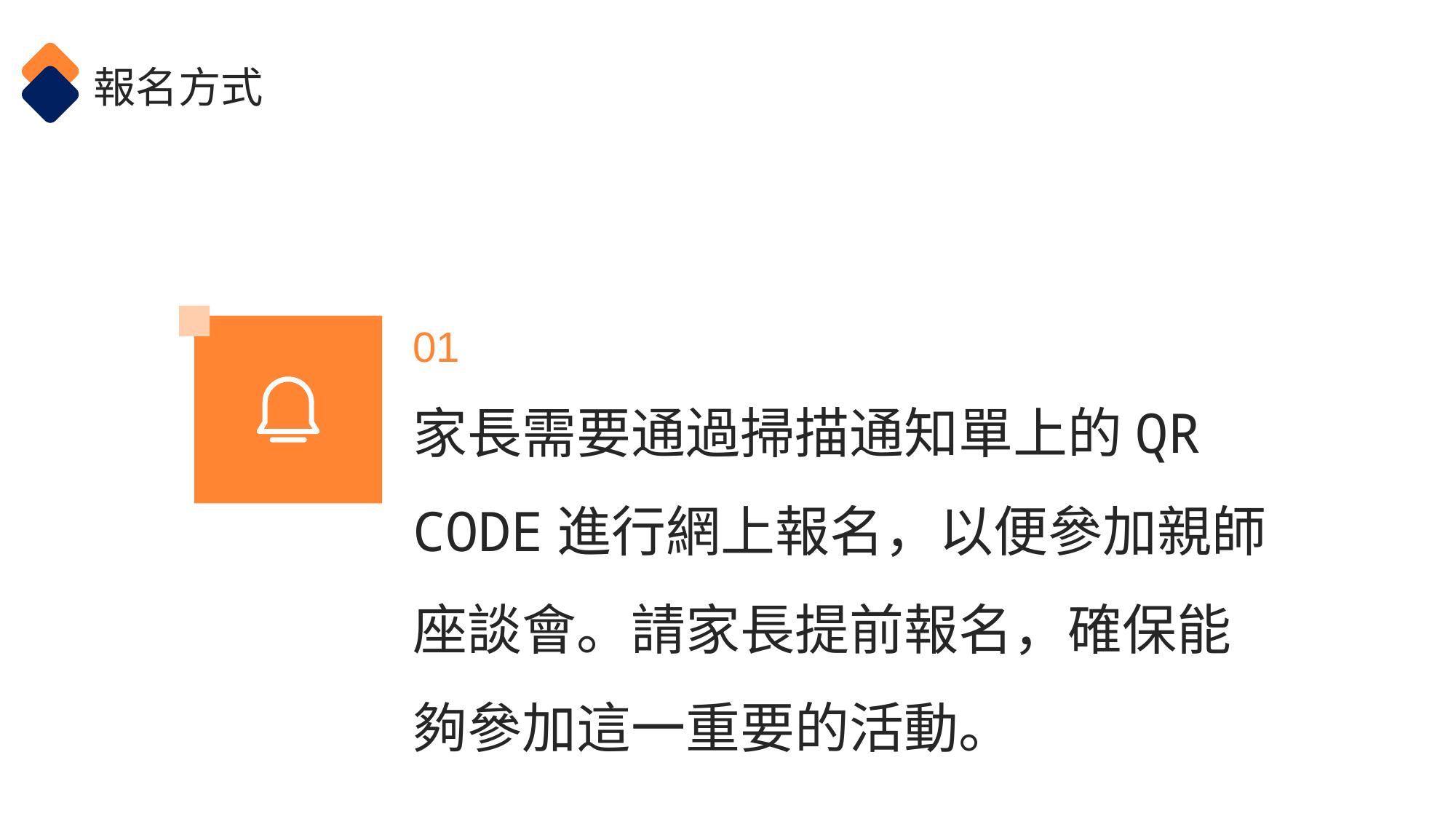

報名方式
01

家長需要通過掃描通知單上的QR CODE進行網上報名，以便參加親師座談會。請家長提前報名，確保能夠參加這一重要的活動。